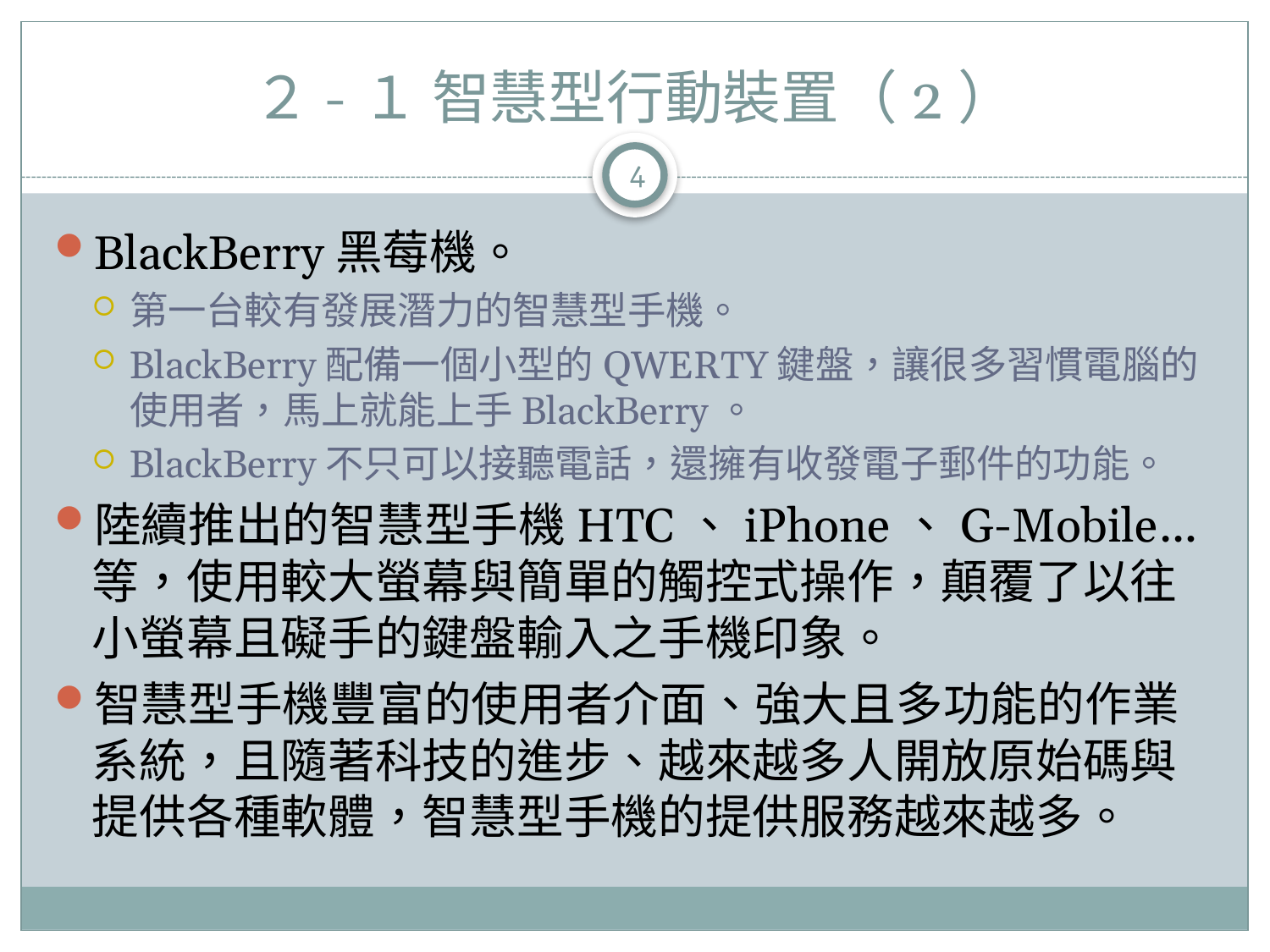

# ２-１ 智慧型行動裝置（2）
4
BlackBerry黑莓機。
第一台較有發展潛力的智慧型手機。
BlackBerry配備一個小型的QWERTY鍵盤，讓很多習慣電腦的使用者，馬上就能上手BlackBerry。
BlackBerry不只可以接聽電話，還擁有收發電子郵件的功能。
陸續推出的智慧型手機HTC、iPhone、G-Mobile…等，使用較大螢幕與簡單的觸控式操作，顛覆了以往小螢幕且礙手的鍵盤輸入之手機印象。
智慧型手機豐富的使用者介面、強大且多功能的作業系統，且隨著科技的進步、越來越多人開放原始碼與提供各種軟體，智慧型手機的提供服務越來越多。